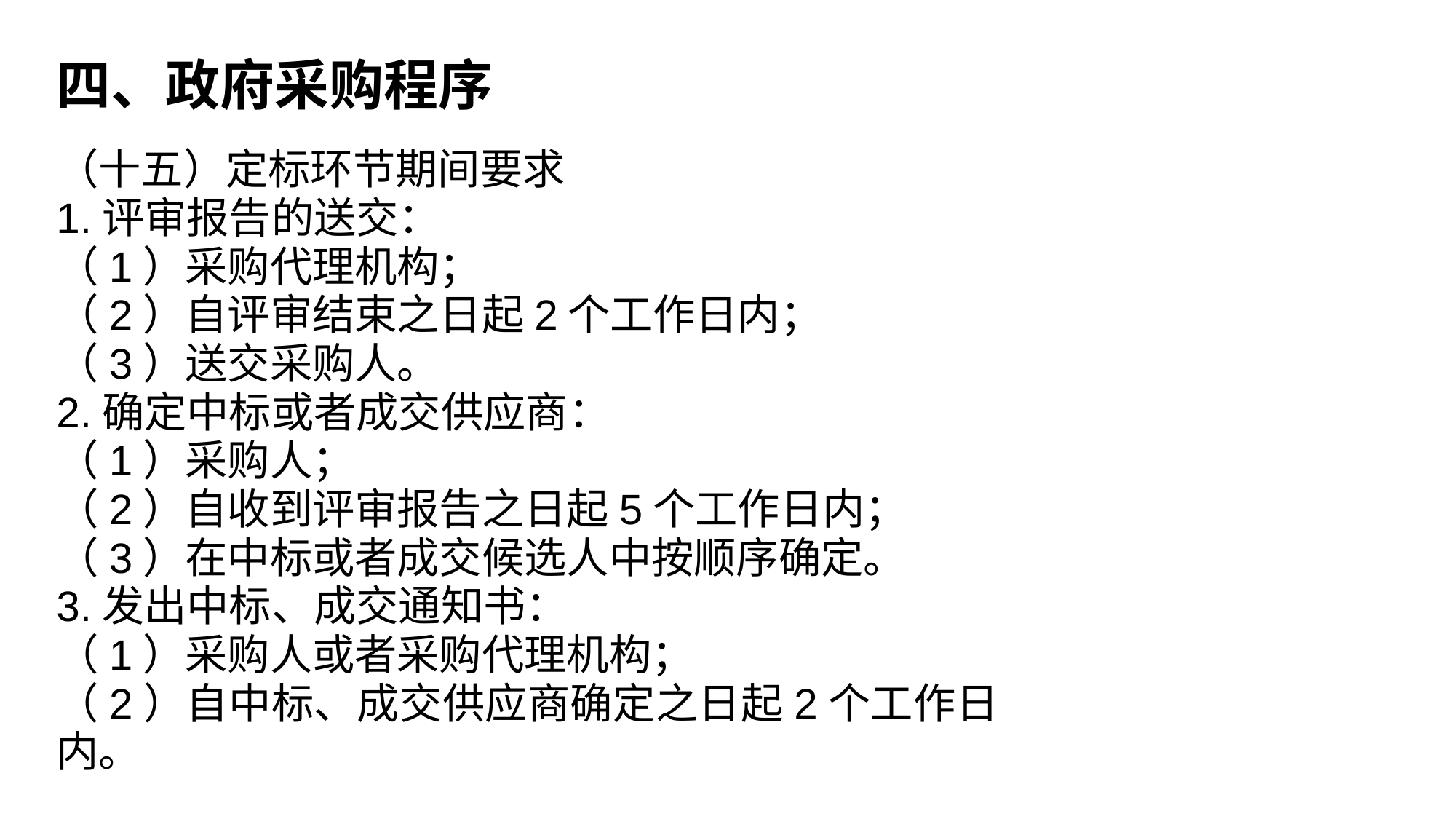

四、政府采购程序
（十五）定标环节期间要求
1.评审报告的送交：
（1）采购代理机构；
（2）自评审结束之日起2个工作日内；
（3）送交采购人。
2.确定中标或者成交供应商：
（1）采购人；
（2）自收到评审报告之日起5个工作日内；
（3）在中标或者成交候选人中按顺序确定。
3.发出中标、成交通知书：
（1）采购人或者采购代理机构；
（2）自中标、成交供应商确定之日起2个工作日内。